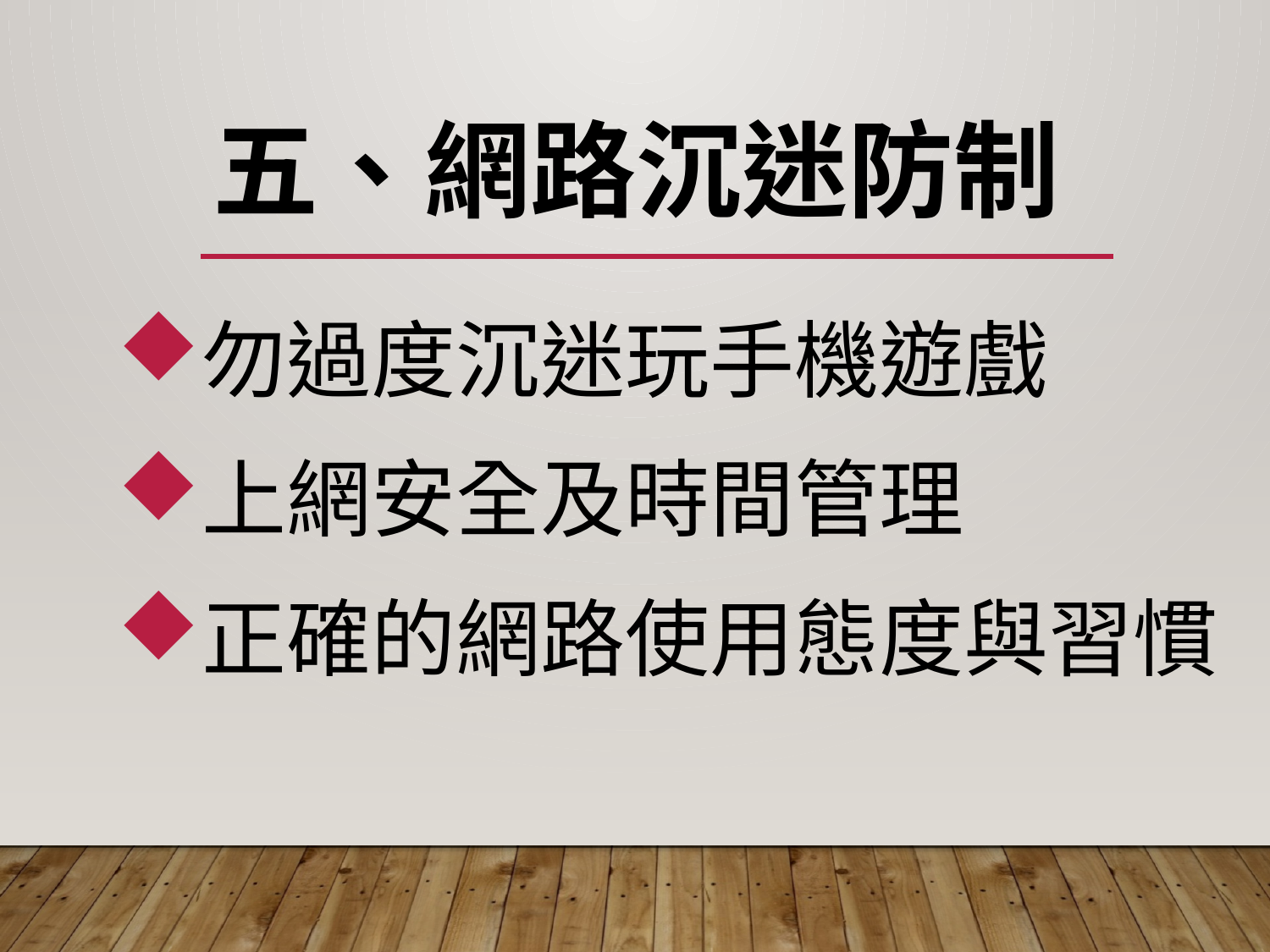

# 五、網路沉迷防制
勿過度沉迷玩手機遊戲
上網安全及時間管理
正確的網路使用態度與習慣